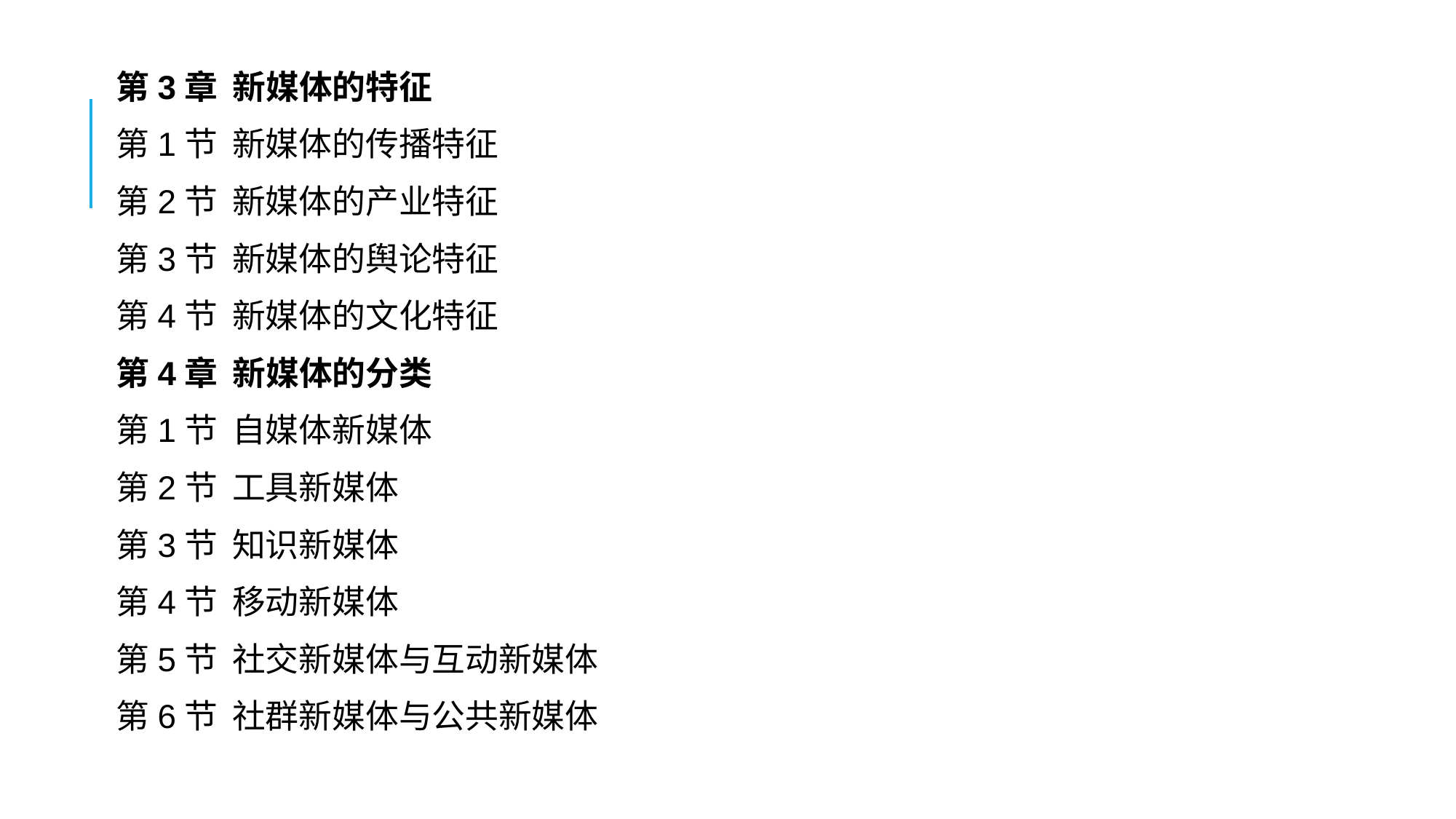

#
第3章  新媒体的特征
第1节  新媒体的传播特征
第2节  新媒体的产业特征
第3节  新媒体的舆论特征
第4节  新媒体的文化特征
第4章  新媒体的分类
第1节  自媒体新媒体
第2节  工具新媒体
第3节  知识新媒体
第4节  移动新媒体
第5节  社交新媒体与互动新媒体
第6节  社群新媒体与公共新媒体